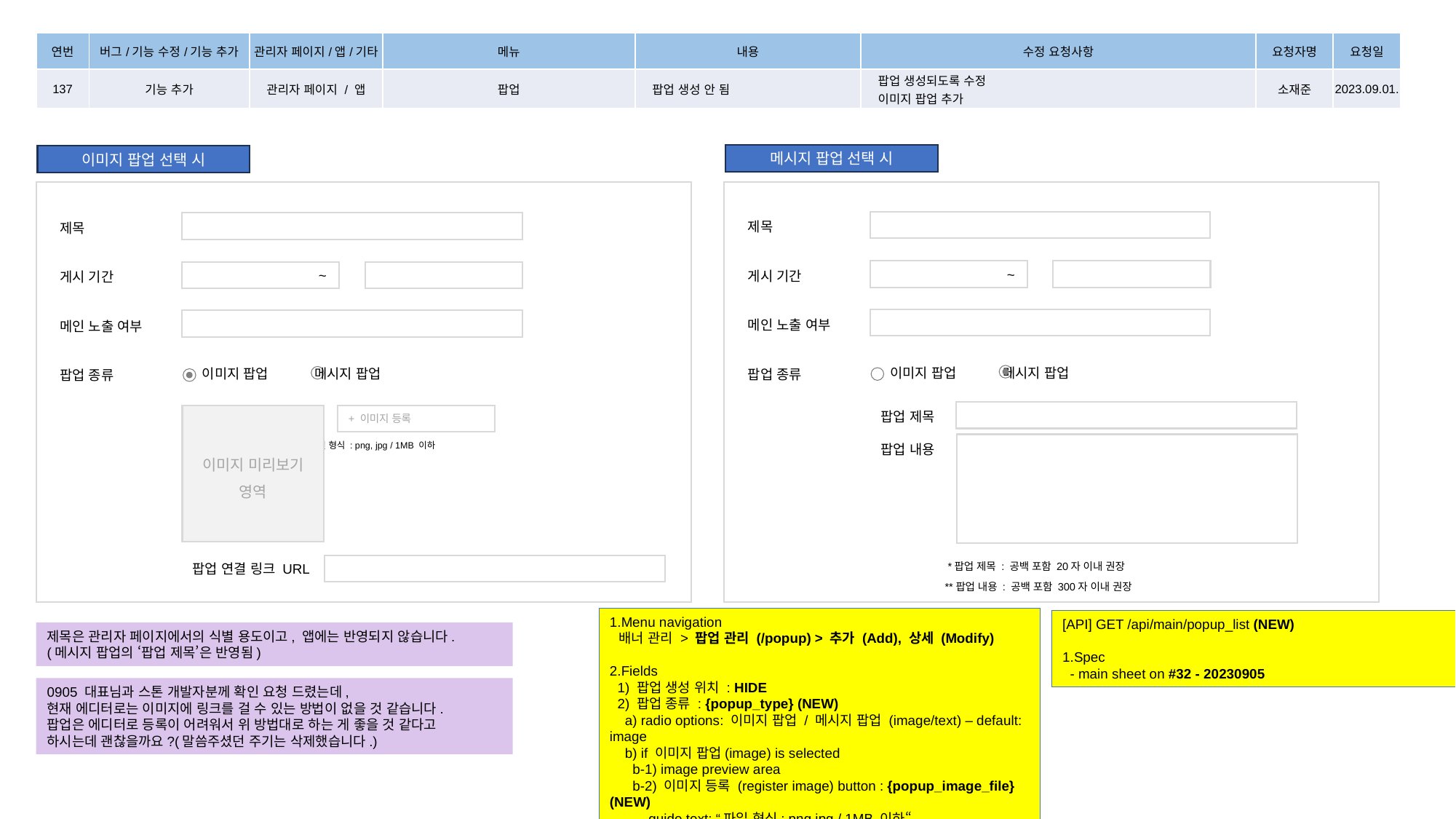

| 연번 | 버그/기능 수정/기능 추가 | 관리자 페이지/앱/기타 | 메뉴 | 내용 | 수정 요청사항 | 요청자명 | 요청일 |
| --- | --- | --- | --- | --- | --- | --- | --- |
| 137 | 기능 추가 | 관리자 페이지 / 앱 | 팝업 | 팝업 생성 안 됨 | 팝업 생성되도록 수정 이미지 팝업 추가 | 소재준 | 2023.09.01. |
메시지 팝업 선택 시
이미지 팝업 선택 시

                                 ~

  이미지 팝업            메시지 팝업

팝업 제목

팝업 내용

                *팝업 제목 : 공백 포함 20자 이내 권장
                      **팝업 내용 : 공백 포함 300자 이내 권장

                                 ~

  이미지 팝업            메시지 팝업

                                             파일 형식 : png, jpg / 1MB 이하

팝업 연결 링크 URL

제목

게시 기간

메인 노출 여부

팝업 종류

제목

게시 기간

메인 노출 여부

팝업 종류

이미지 미리보기
영역
+ 이미지 등록

1.Menu navigation
  배너 관리 > 팝업 관리 (/popup) > 추가 (Add), 상세 (Modify)

2.Fields
  1) 팝업 생성 위치 : HIDE
  2) 팝업 종류 : {popup_type} (NEW)
    a) radio options: 이미지 팝업 / 메시지 팝업 (image/text) – default: image
    b) if 이미지 팝업(image) is selected
      b-1) image preview area
      b-2) 이미지 등록 (register image) button : {popup_image_file} (NEW)
        - guide text: “파일 형식: png,jpg / 1MB 이하“
        - if the button clicks, open image file selection
        - validation
          Required
          file type is png,jpg, max file size: 1MB
     b-3) 팝업 연결 링크 URL : {popup_link_url} (NEW)
       - inputbox
       - validation: max length (256 bytes)
    c) if 메시지 팝업 (text) is selected
      c-1) 팝업 제목 : {popup_title} (NEW)
        - inputbox validation : Required, max length(100 bytes)
      c-2) 팝업 내용 : {content}
        - textarea
        - current 내용 (html editor) field is removed
      c-3) guide text
        - “*팝업 제목 : 공백 포함 20자 이내 권장
             *팝업 내용 : 공백 포함 300자 이내 권장”
[API] GET /api/main/popup_list (NEW)

1.Spec
  - main sheet on #32 - 20230905
제목은 관리자 페이지에서의 식별 용도이고, 앱에는 반영되지 않습니다.
(메시지 팝업의 ‘팝업 제목’은 반영됨)
0905 대표님과 스톤 개발자분께 확인 요청 드렸는데,
현재 에디터로는 이미지에 링크를 걸 수 있는 방법이 없을 것 같습니다.
팝업은 에디터로 등록이 어려워서 위 방법대로 하는 게 좋을 것 같다고
하시는데 괜찮을까요?(말씀주셨던 주기는 삭제했습니다.)